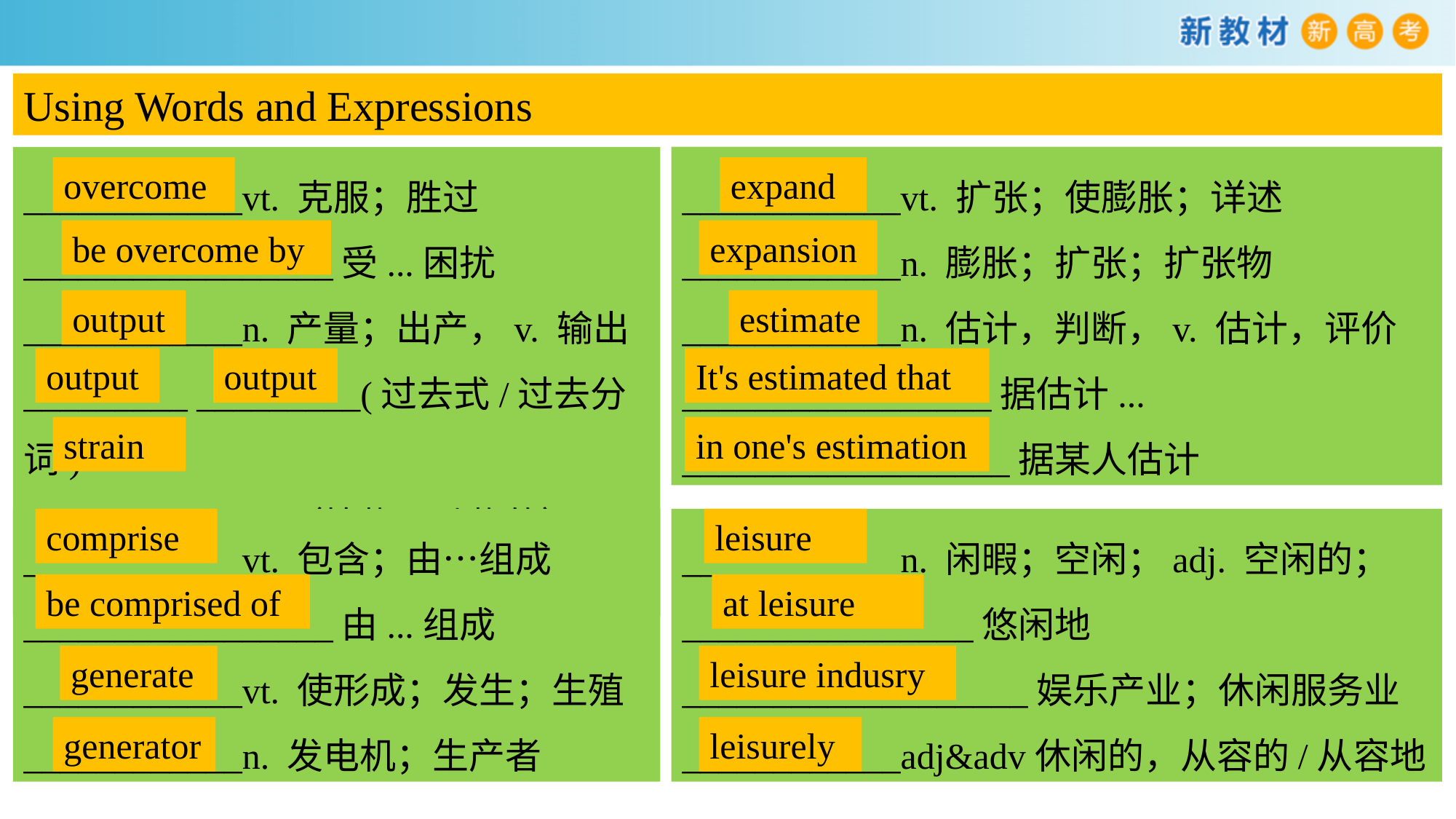

Using Words and Expressions
____________vt. 扩张；使膨胀；详述
____________n. 膨胀；扩张；扩张物
____________n. 估计，判断，v. 估计，评价
_________________据估计...
__________________据某人估计
____________vt. 克服；胜过
_________________受...困扰
____________n. 产量；出产，v. 输出
_________ _________(过去式/过去分词)
____________n. （植物、动物的）品种；
overcome
expand
be overcome by
expansion
output
estimate
output
output
It's estimated that
strain
in one's estimation
____________vt. 包含；由…组成
_________________由...组成
____________vt. 使形成；发生；生殖
____________n. 发电机；生产者
comprise
____________n. 闲暇；空闲；adj. 空闲的；________________悠闲地
___________________娱乐产业；休闲服务业
____________adj&adv休闲的，从容的/从容地
leisure
be comprised of
at leisure
generate
leisure indusry
generator
leisurely